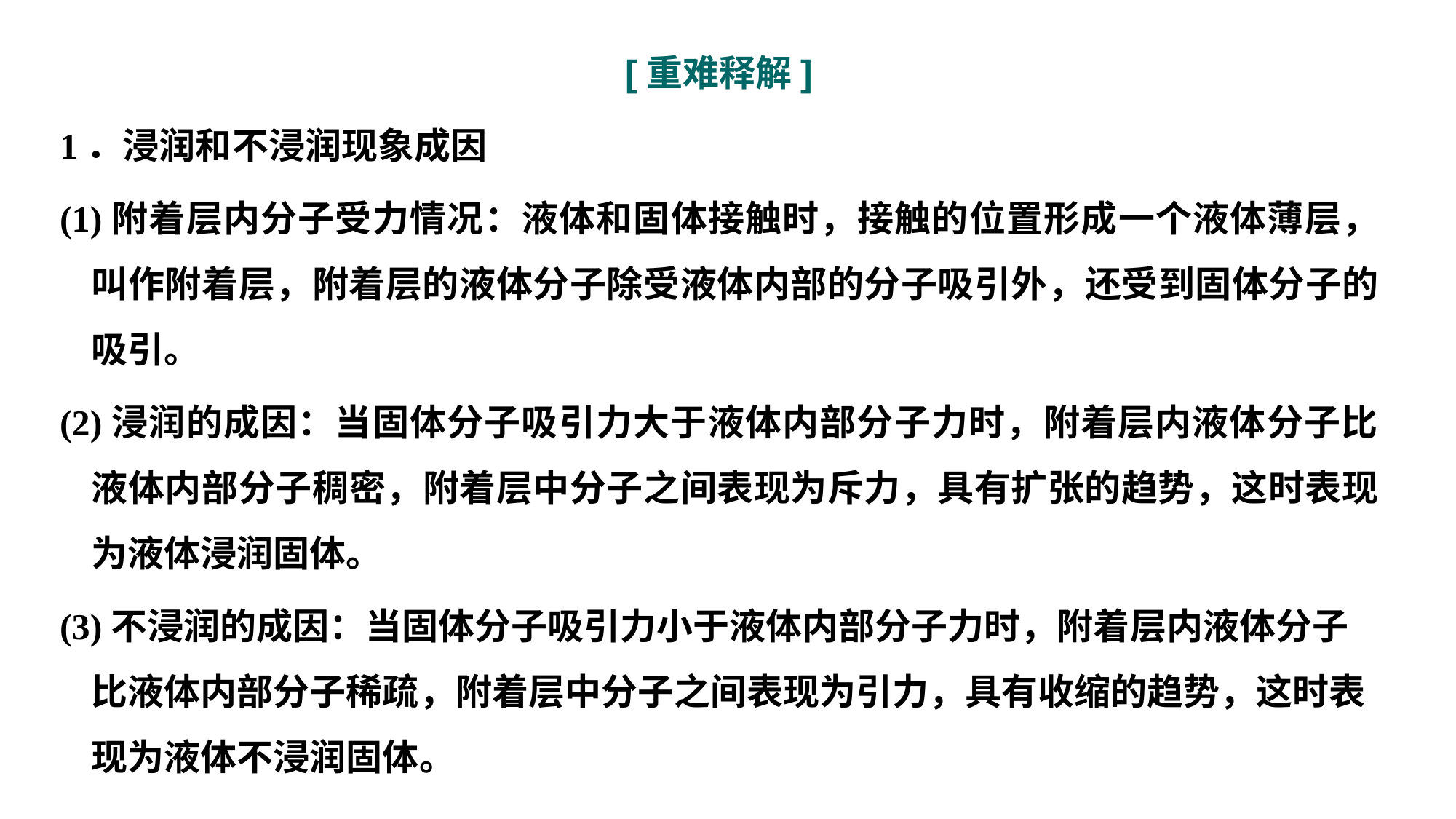

[重难释解]
1．浸润和不浸润现象成因
(1)附着层内分子受力情况：液体和固体接触时，接触的位置形成一个液体薄层，叫作附着层，附着层的液体分子除受液体内部的分子吸引外，还受到固体分子的吸引。
(2)浸润的成因：当固体分子吸引力大于液体内部分子力时，附着层内液体分子比液体内部分子稠密，附着层中分子之间表现为斥力，具有扩张的趋势，这时表现为液体浸润固体。
(3)不浸润的成因：当固体分子吸引力小于液体内部分子力时，附着层内液体分子比液体内部分子稀疏，附着层中分子之间表现为引力，具有收缩的趋势，这时表现为液体不浸润固体。